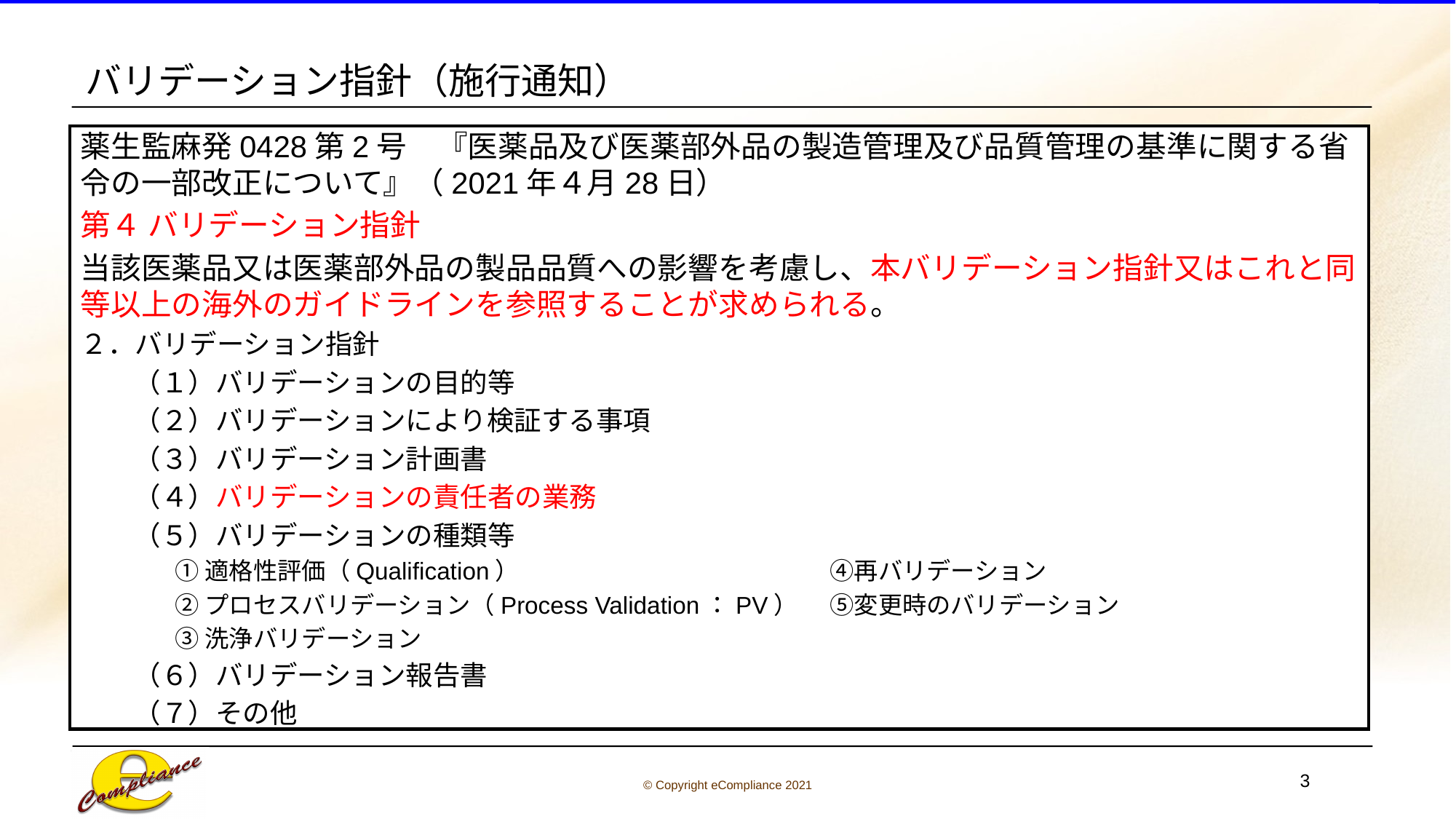

# バリデーション指針（施行通知）
薬生監麻発0428第2号　『医薬品及び医薬部外品の製造管理及び品質管理の基準に関する省令の一部改正について』（2021年４月28日）
第４ バリデーション指針
当該医薬品又は医薬部外品の製品品質への影響を考慮し、本バリデーション指針又はこれと同等以上の海外のガイドラインを参照することが求められる。
２．バリデーション指針
（１）バリデーションの目的等
（２）バリデーションにより検証する事項
（３）バリデーション計画書
（４）バリデーションの責任者の業務
（５）バリデーションの種類等
①適格性評価（Qualification）			④再バリデーション
②プロセスバリデーション（Process Validation：PV）	⑤変更時のバリデーション
③洗浄バリデーション
（６）バリデーション報告書
（７）その他